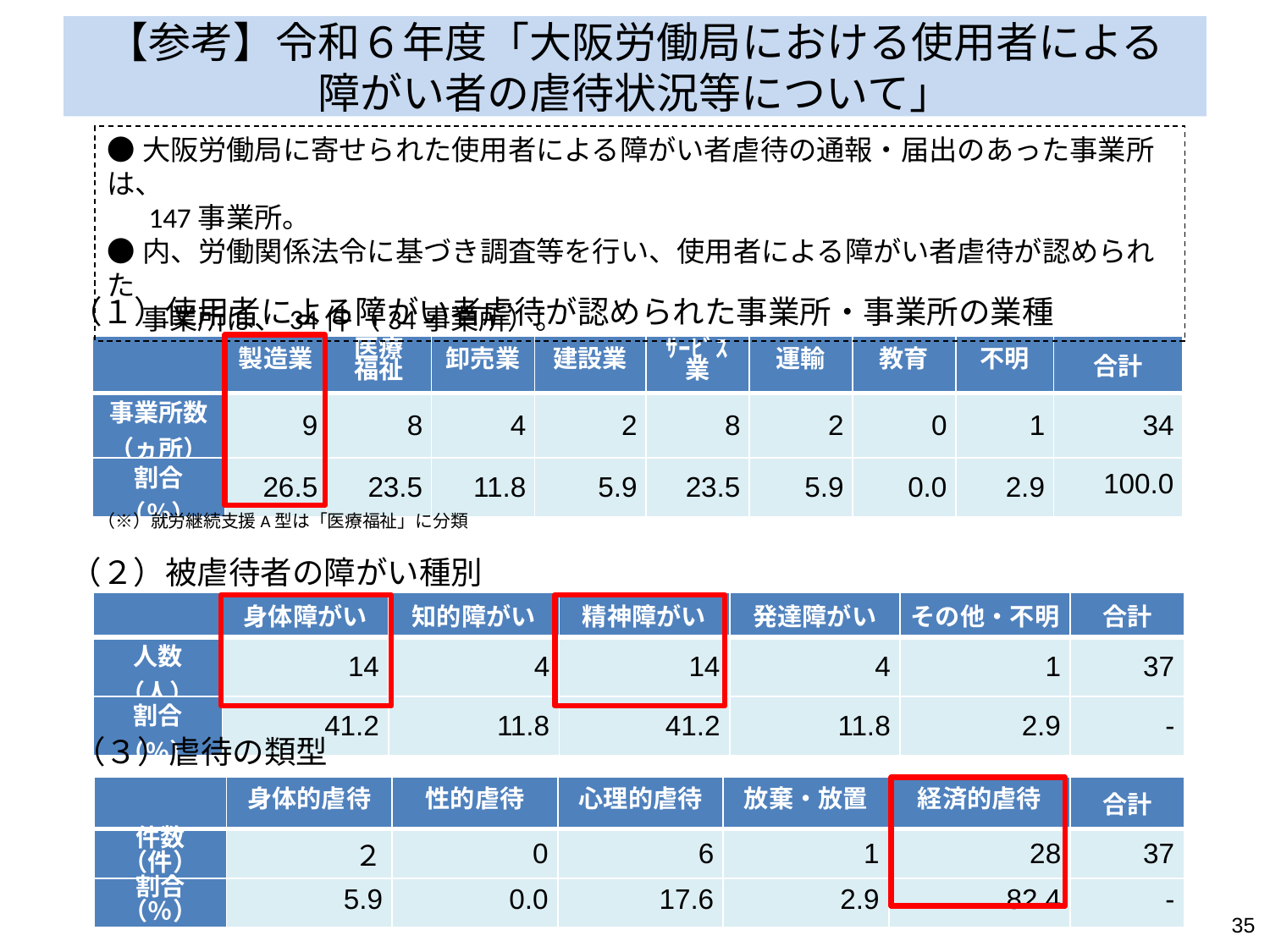

# 【参考】令和６年度「大阪労働局における使用者による 障がい者の虐待状況等について」
●大阪労働局に寄せられた使用者による障がい者虐待の通報・届出のあった事業所は、
　 147事業所。
●内、労働関係法令に基づき調査等を行い、使用者による障がい者虐待が認められた
　 事業所は、34件（34事業所）。
（１）使用者による障がい者虐待が認められた事業所・事業所の業種

|  | 製造業 | 医療 福祉 | 卸売業 | 建設業 | ｻｰﾋﾞｽ 業 | 運輸 | 教育 | 不明 | 合計 |
| --- | --- | --- | --- | --- | --- | --- | --- | --- | --- |
| 事業所数（ヵ所） | 9 | 8 | 4 | 2 | 8 | 2 | 0 | 1 | 34 |
| 割合（％） | 26.5 | 23.5 | 11.8 | 5.9 | 23.5 | 5.9 | 0.0 | 2.9 | 100.0 |
（※）就労継続支援A型は「医療福祉」に分類
（２）被虐待者の障がい種別
|  | 身体障がい | 知的障がい | 精神障がい | 発達障がい | その他・不明 | 合計 |
| --- | --- | --- | --- | --- | --- | --- |
| 人数（人） | 14 | 4 | 14 | 4 | 1 | 37 |
| 割合（％） | 41.2 | 11.8 | 41.2 | 11.8 | 2.9 | ‐ |

（３）虐待の類型
|  | 身体的虐待 | 性的虐待 | 心理的虐待 | 放棄・放置 | 経済的虐待 | 合計 |
| --- | --- | --- | --- | --- | --- | --- |
| 件数（件） | ２ | 0 | 6 | 1 | 28 | 37 |
| 割合（％） | 5.9 | 0.0 | 17.6 | 2.9 | 82.4 | ‐ |

35